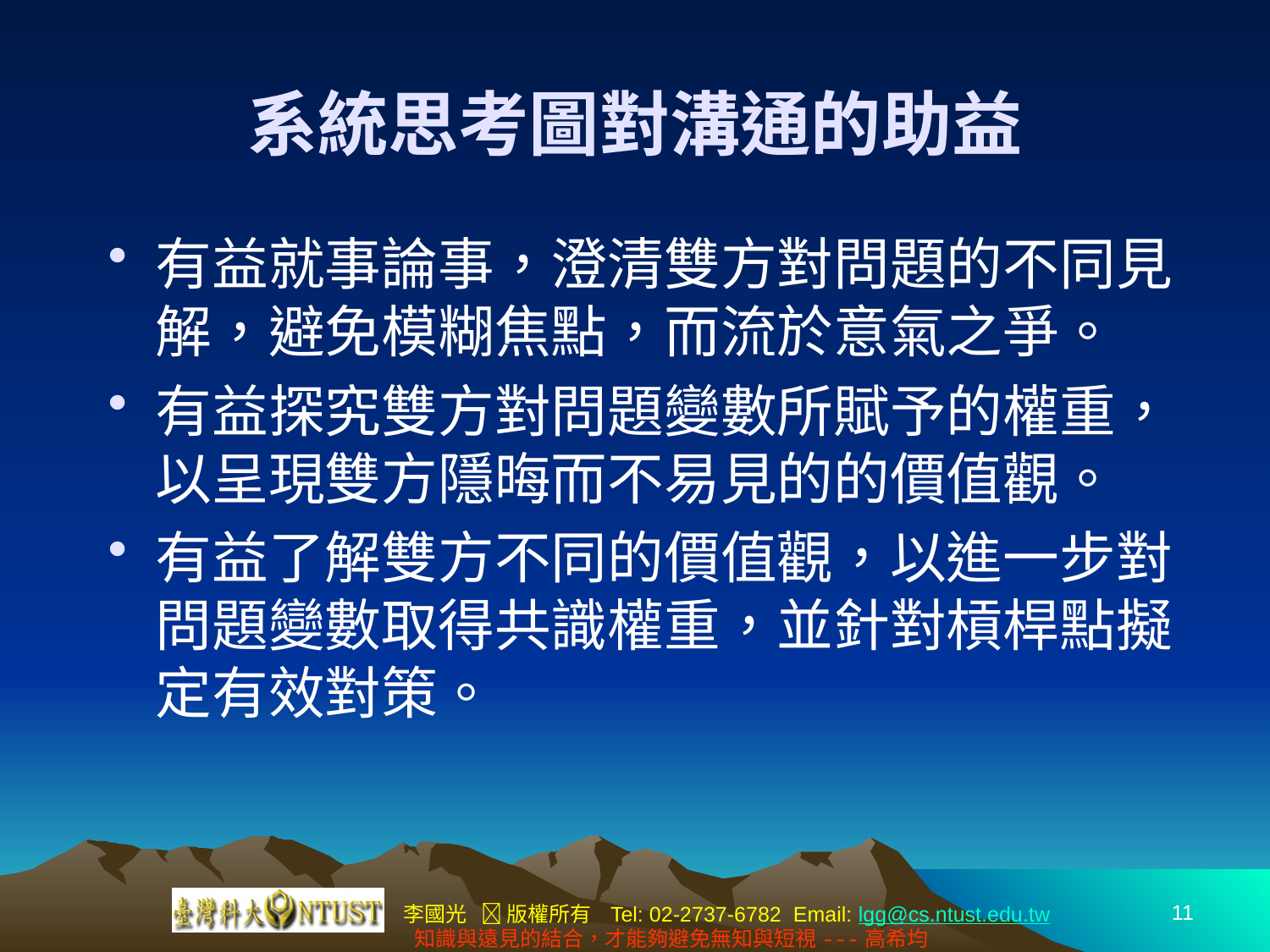

# 系統思考圖對溝通的助益
有益就事論事，澄清雙方對問題的不同見解，避免模糊焦點，而流於意氣之爭。
有益探究雙方對問題變數所賦予的權重，以呈現雙方隱晦而不易見的的價值觀。
有益了解雙方不同的價值觀，以進一步對問題變數取得共識權重，並針對槓桿點擬定有效對策。
11